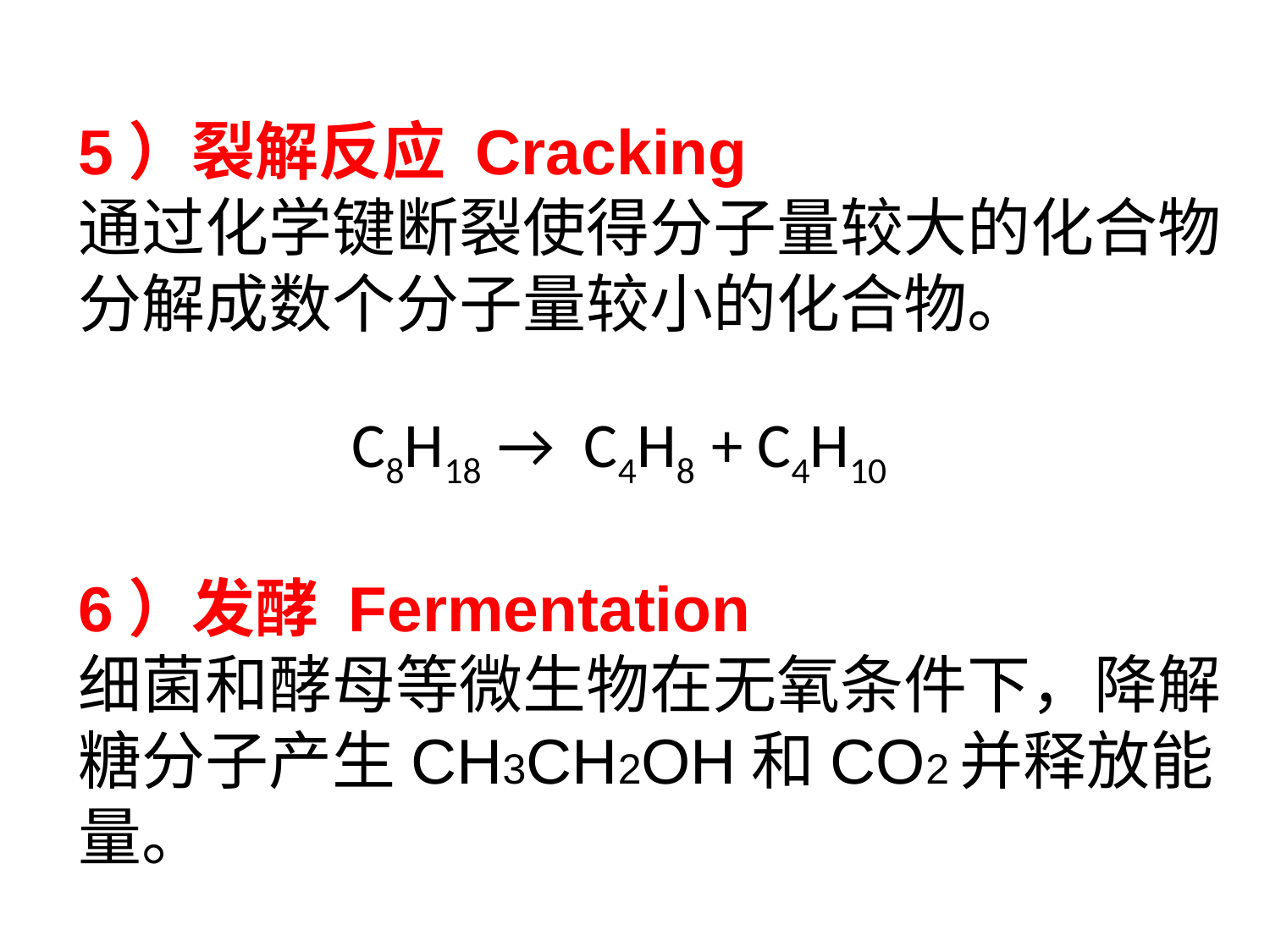

5）裂解反应 Cracking
通过化学键断裂使得分子量较大的化合物分解成数个分子量较小的化合物。

6）发酵 Fermentation
细菌和酵母等微生物在无氧条件下，降解糖分子产生CH3CH2OH和CO2并释放能量。
C8H18  →  C4H8  + C4H10